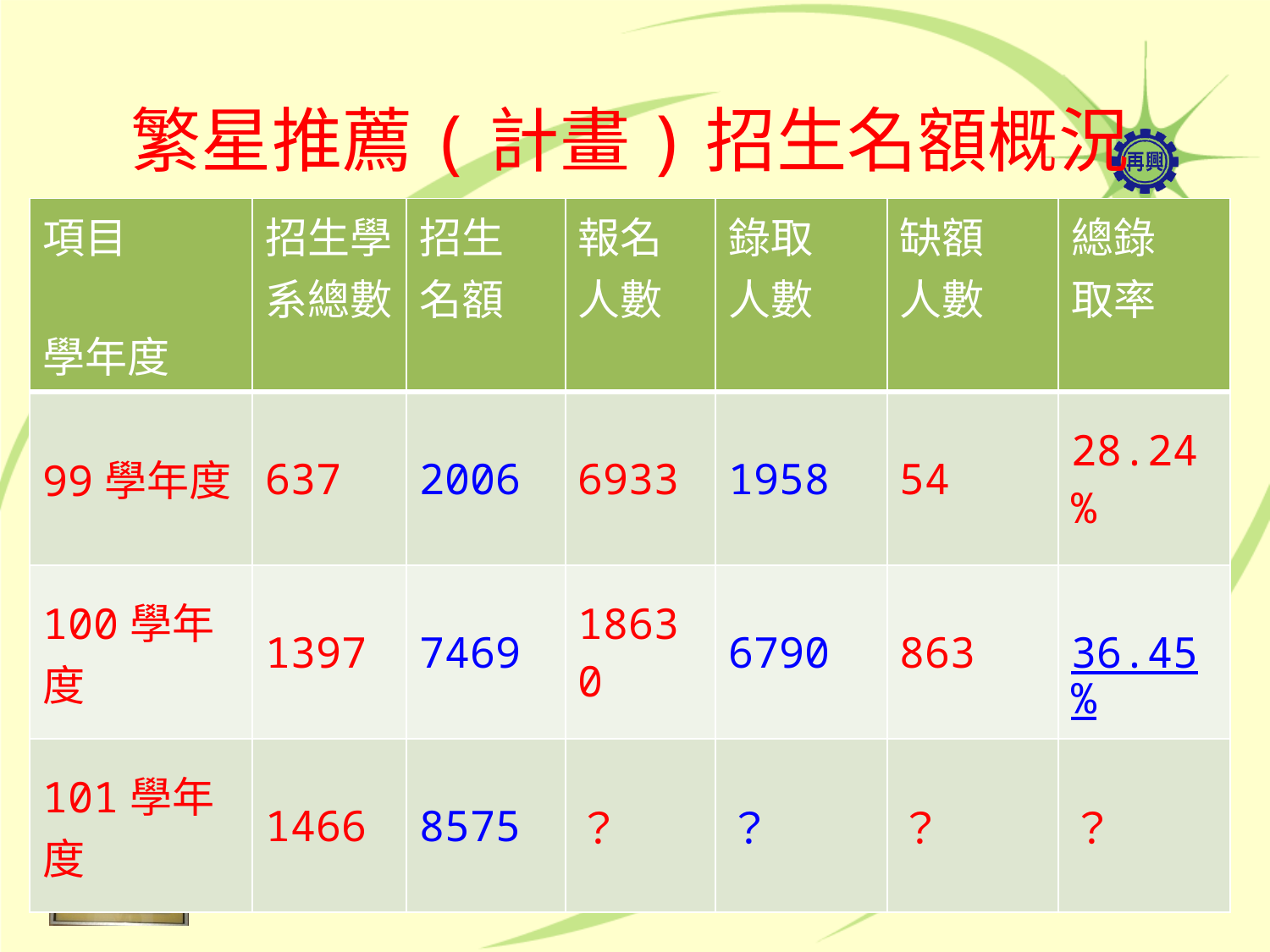

繁星推薦(計畫)招生名額概況
| 項目 學年度 | 招生學系總數 | 招生 名額 | 報名 人數 | 錄取 人數 | 缺額 人數 | 總錄 取率 |
| --- | --- | --- | --- | --- | --- | --- |
| 99學年度 | 637 | 2006 | 6933 | 1958 | 54 | 28.24% |
| 100學年度 | 1397 | 7469 | 18630 | 6790 | 863 | 36.45% |
| 101學年度 | 1466 | 8575 | ？ | ？ | ？ | ？ |